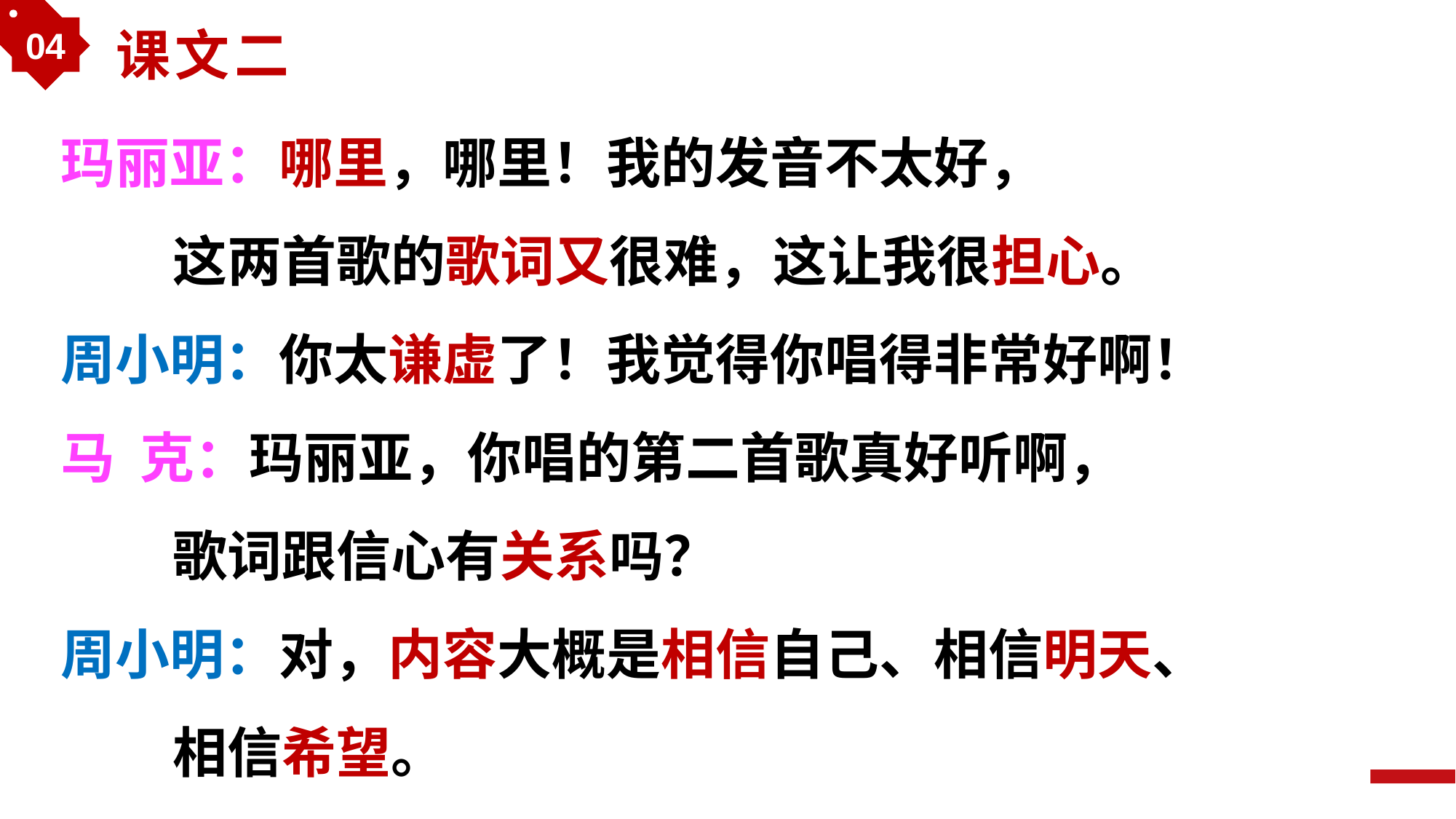

04
课文二
玛丽亚：哪里，哪里！我的发音不太好，
        这两首歌的歌词又很难，这让我很担心。
周小明：你太谦虚了！我觉得你唱得非常好啊！
马  克：玛丽亚，你唱的第二首歌真好听啊，
        歌词跟信心有关系吗？
周小明：对，内容大概是相信自己、相信明天、
        相信希望。